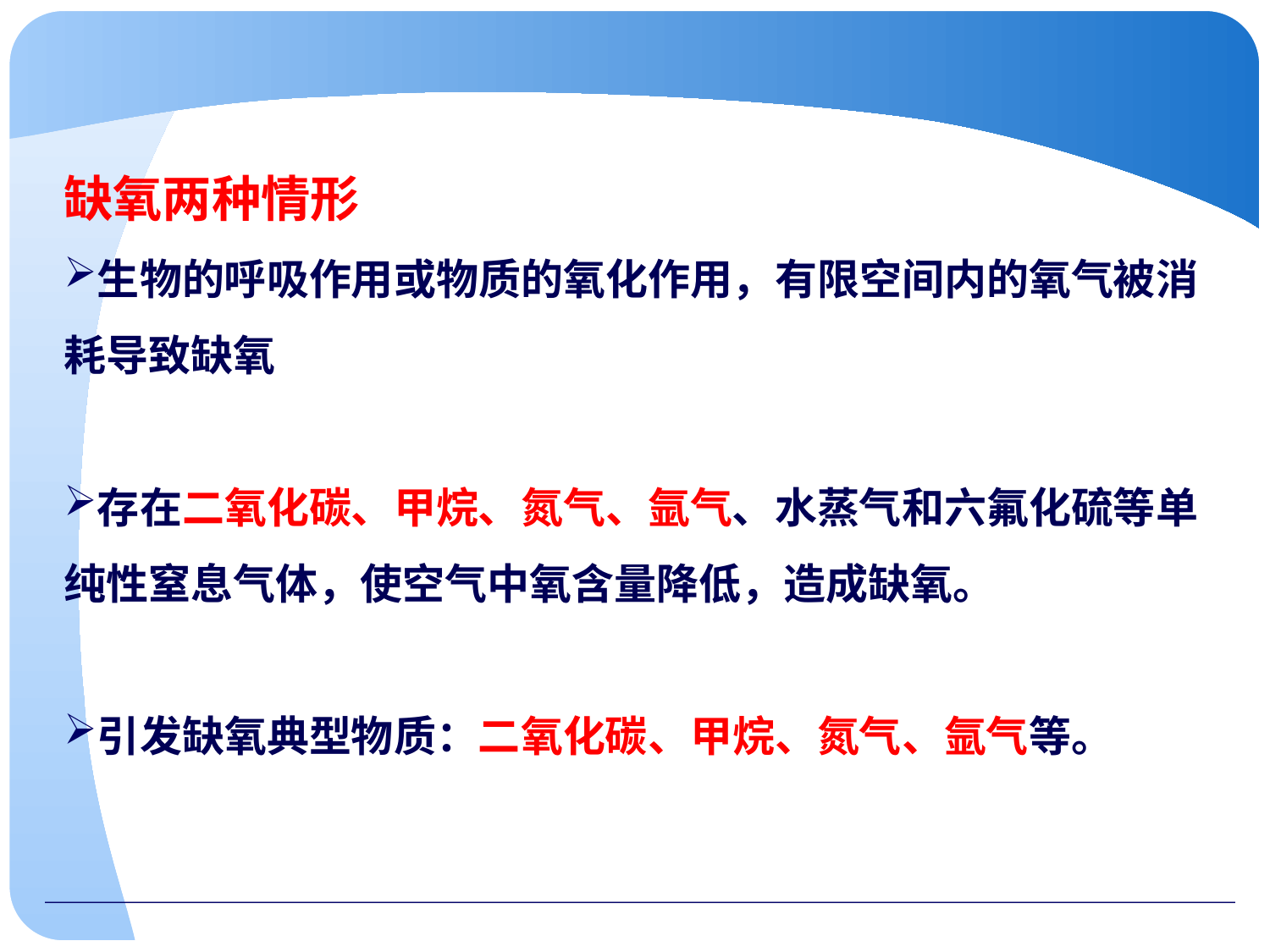

缺氧两种情形
生物的呼吸作用或物质的氧化作用，有限空间内的氧气被消耗导致缺氧

存在二氧化碳、甲烷、氮气、氩气、水蒸气和六氟化硫等单纯性窒息气体，使空气中氧含量降低，造成缺氧。

引发缺氧典型物质：二氧化碳、甲烷、氮气、氩气等。